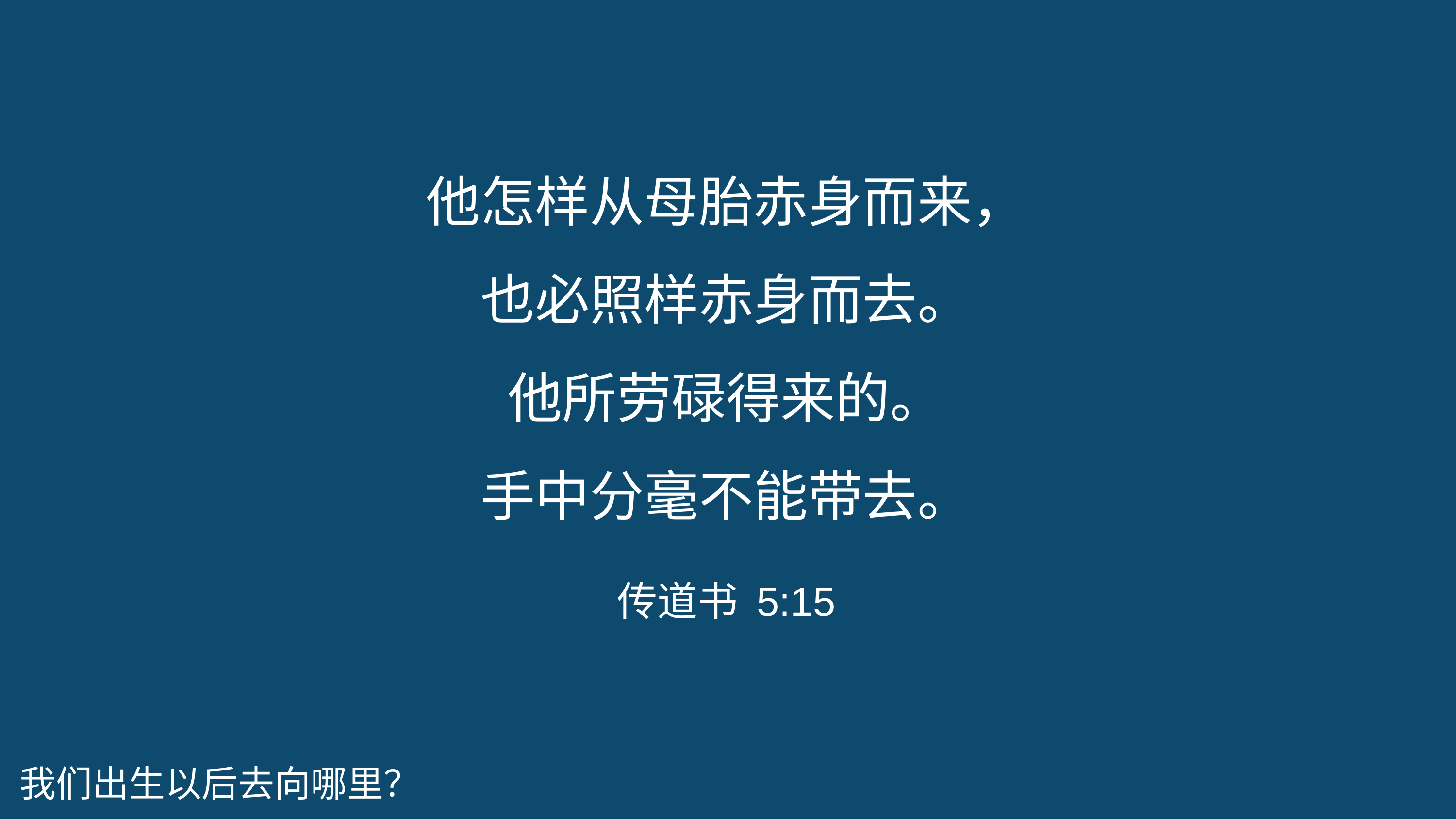

他怎样从母胎赤身而来，
也必照样赤身而去。
他所劳碌得来的。
手中分毫不能带去。

传道书 5:15
我们出生以后去向哪里？